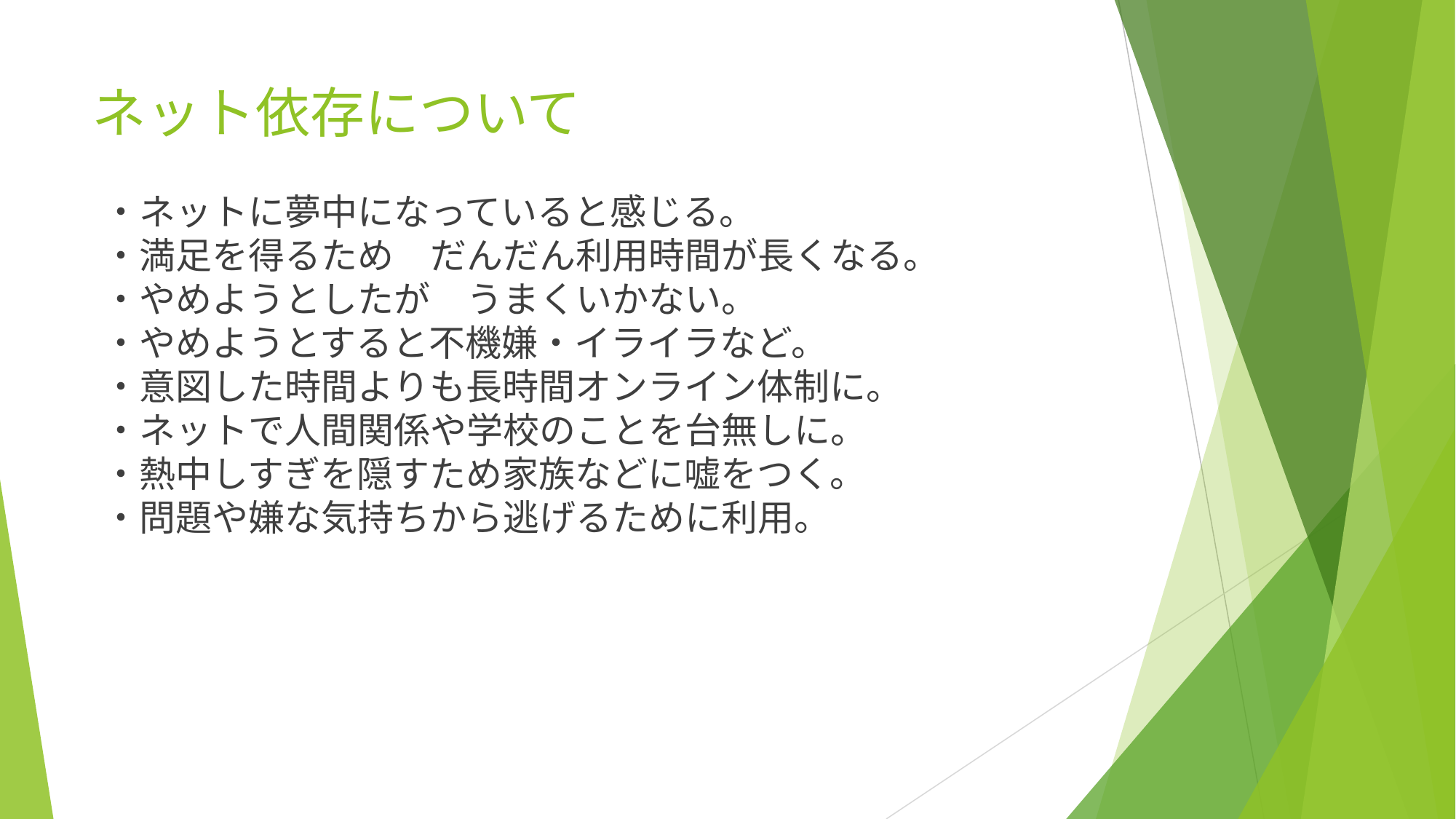

# ネット依存について
・ネットに夢中になっていると感じる。
・満足を得るため　だんだん利用時間が長くなる。
・やめようとしたが　うまくいかない。
・やめようとすると不機嫌・イライラなど。
・意図した時間よりも長時間オンライン体制に。
・ネットで人間関係や学校のことを台無しに。
・熱中しすぎを隠すため家族などに嘘をつく。
・問題や嫌な気持ちから逃げるために利用。